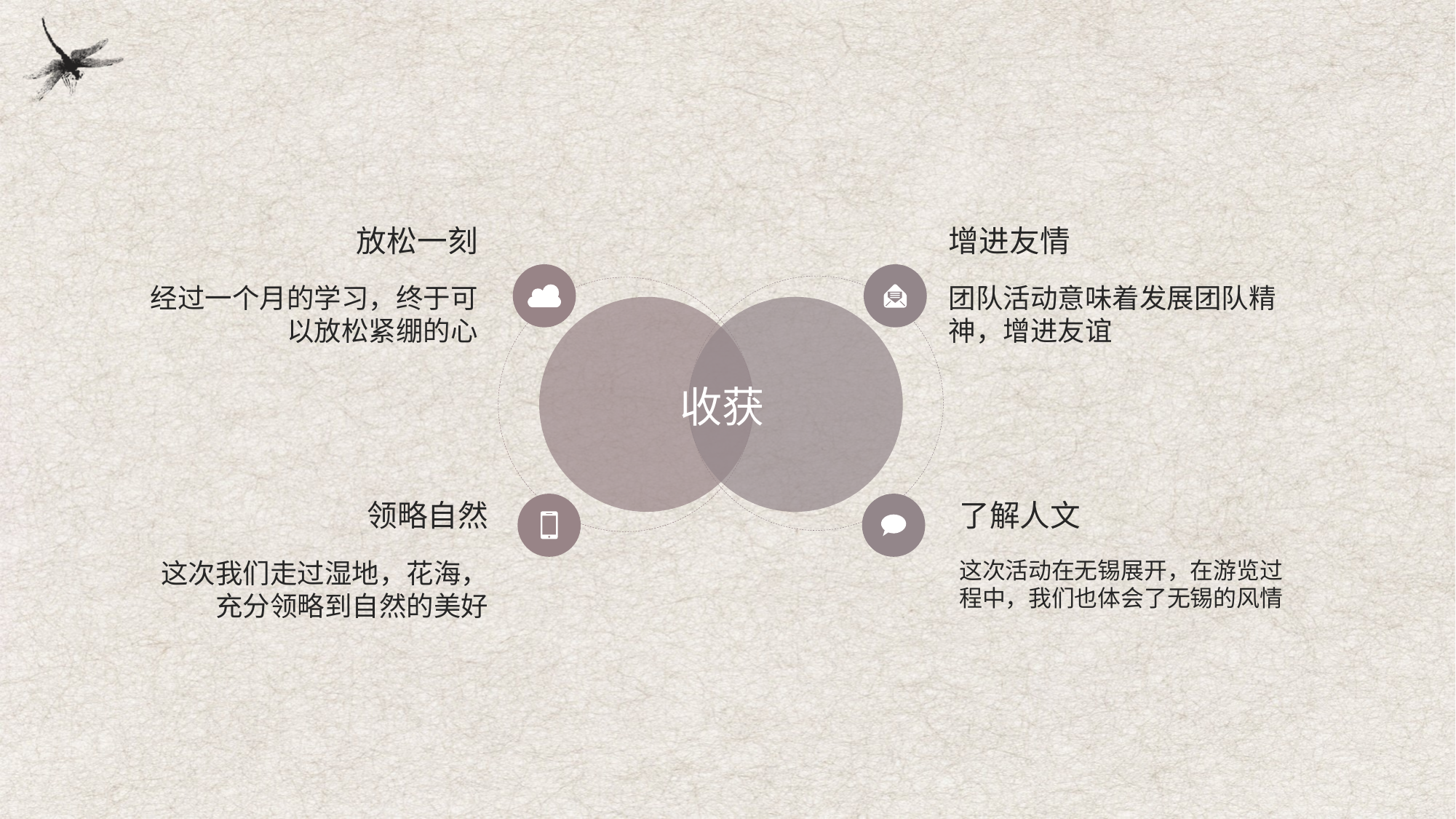

放松一刻
经过一个月的学习，终于可以放松紧绷的心
增进友情
团队活动意味着发展团队精神，增进友谊

收获
领略自然
这次我们走过湿地，花海，充分领略到自然的美好
了解人文
这次活动在无锡展开，在游览过程中，我们也体会了无锡的风情